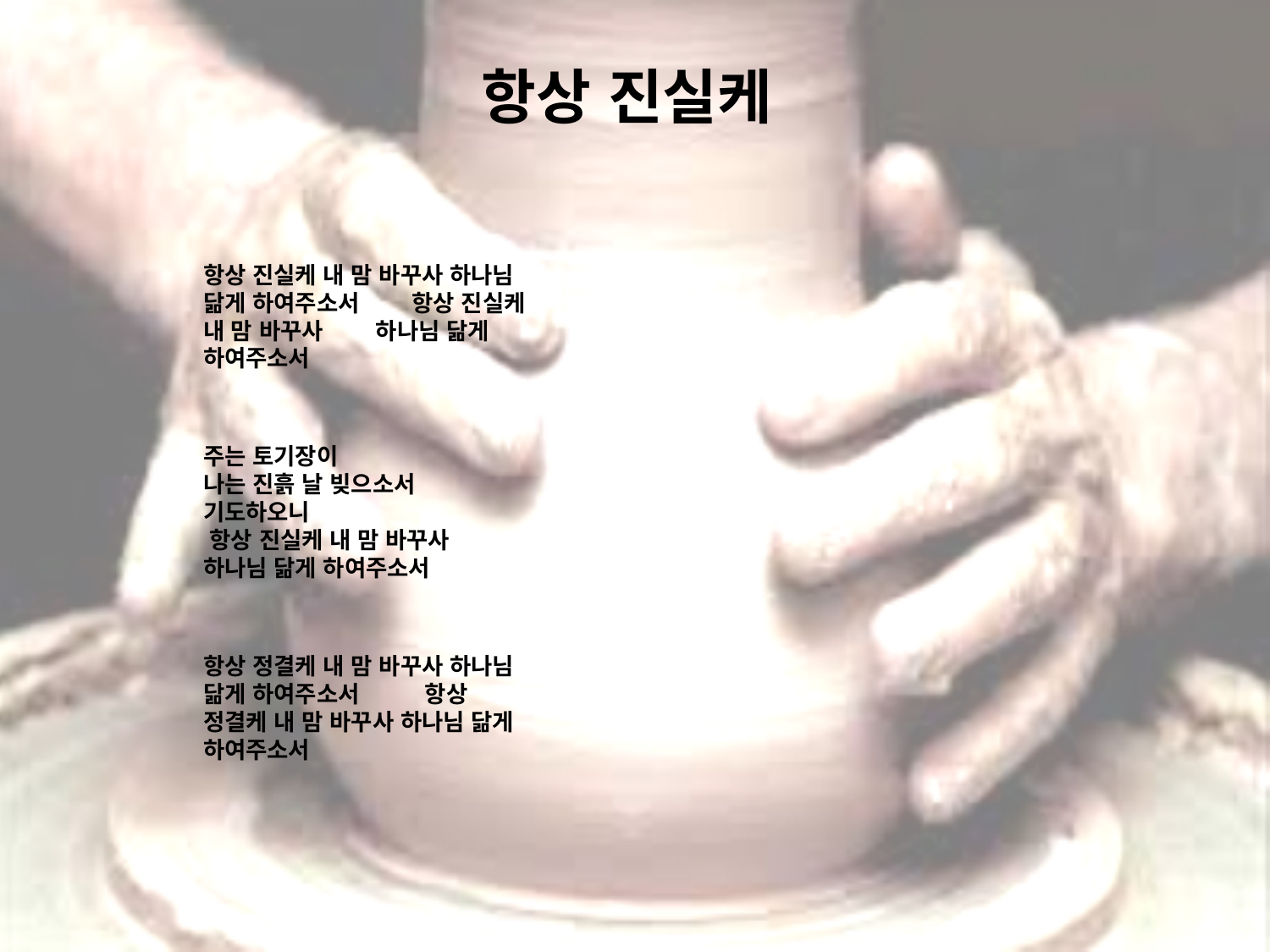

# 항상 진실케
항상 진실케 내 맘 바꾸사 하나님 닮게 하여주소서        항상 진실케 내 맘 바꾸사        하나님 닮게 하여주소서

주는 토기장이                           나는 진흙 날 빚으소서 기도하오니                                   항상 진실케 내 맘 바꾸사       하나님 닮게 하여주소서

항상 정결케 내 맘 바꾸사 하나님 닮게 하여주소서          항상 정결케 내 맘 바꾸사 하나님 닮게 하여주소서